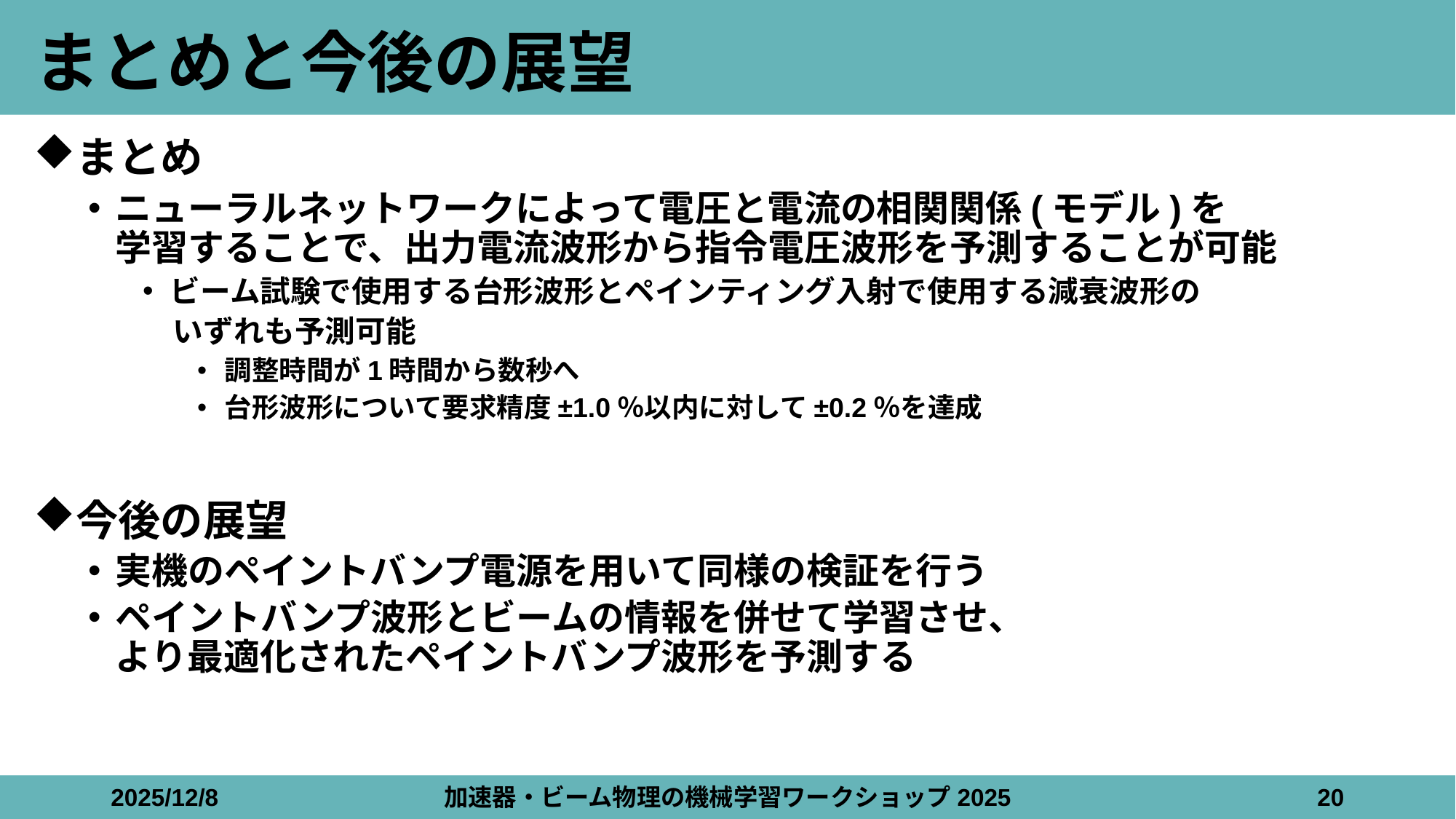

# まとめと今後の展望
まとめ
ニューラルネットワークによって電圧と電流の相関関係(モデル)を
学習することで、出力電流波形から指令電圧波形を予測することが可能
ビーム試験で使用する台形波形とペインティング入射で使用する減衰波形の
　いずれも予測可能
調整時間が1時間から数秒へ
台形波形について要求精度±1.0％以内に対して±0.2％を達成

今後の展望
実機のペイントバンプ電源を用いて同様の検証を行う
ペイントバンプ波形とビームの情報を併せて学習させ、
より最適化されたペイントバンプ波形を予測する

2025/12/8
加速器・ビーム物理の機械学習ワークショップ2025
20